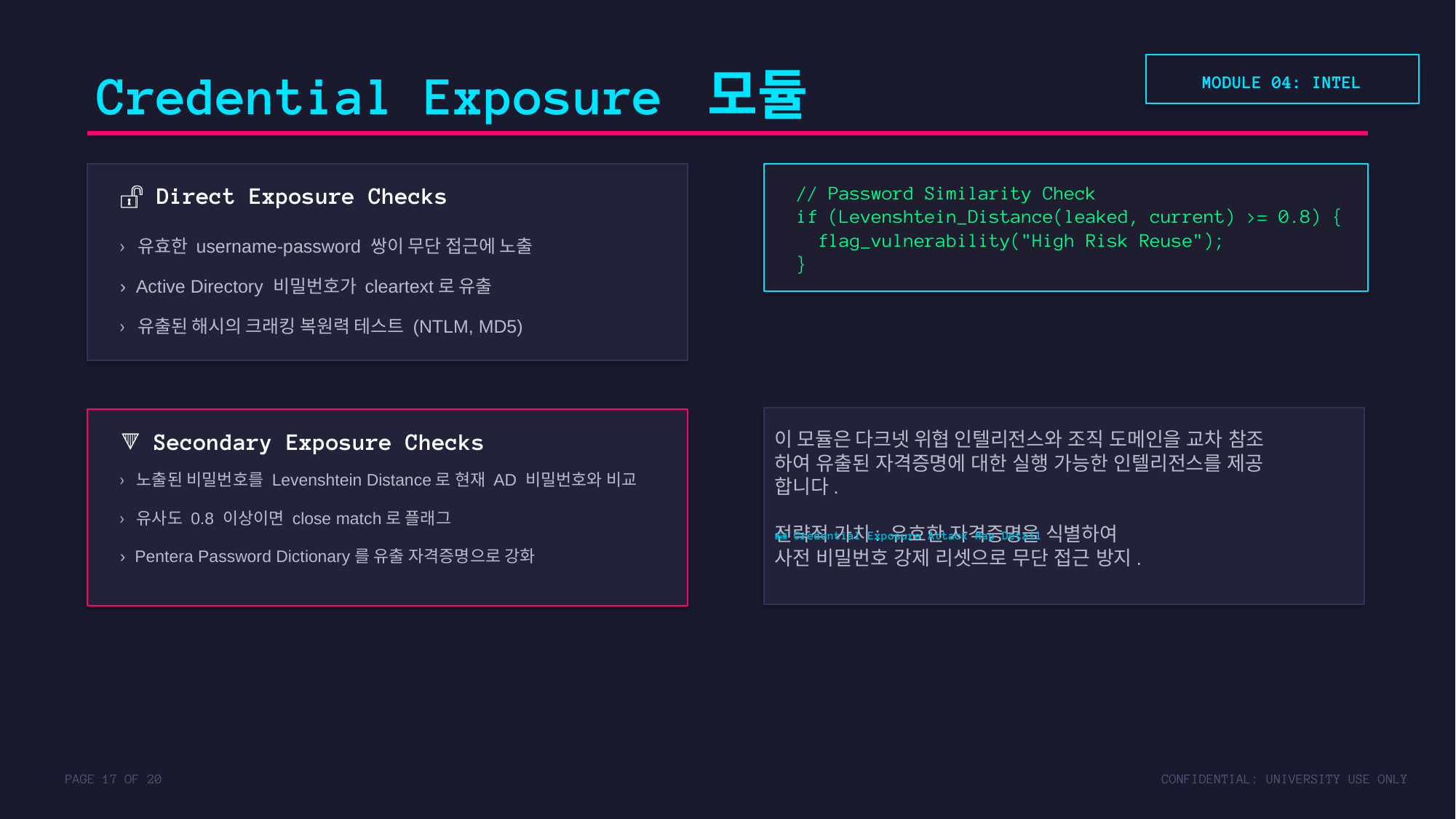

Credential Exposure 모듈

MODULE 04: INTEL

🔓 Direct Exposure Checks
// Password Similarity Check
if (Levenshtein_Distance(leaked, current) >= 0.8) {
  flag_vulnerability("High Risk Reuse");
}
›  유효한 username-password 쌍이 무단 접근에 노출
›  Active Directory 비밀번호가 cleartext로 유출
›  유출된 해시의 크래킹 복원력 테스트 (NTLM, MD5)

🔻 Secondary Exposure Checks
이 모듈은 다크넷 위협 인텔리전스와 조직 도메인을 교차 참조
하여 유출된 자격증명에 대한 실행 가능한 인텔리전스를 제공
합니다.
전략적 가치: 유효한 자격증명을 식별하여
사전 비밀번호 강제 리셋으로 무단 접근 방지.
›  노출된 비밀번호를 Levenshtein Distance로 현재 AD 비밀번호와 비교
›  유사도 0.8 이상이면 close match로 플래그
›  Pentera Password Dictionary를 유출 자격증명으로 강화
📷 Credential Exposure Attack Map Detail
PAGE 17 OF 20
CONFIDENTIAL: UNIVERSITY USE ONLY